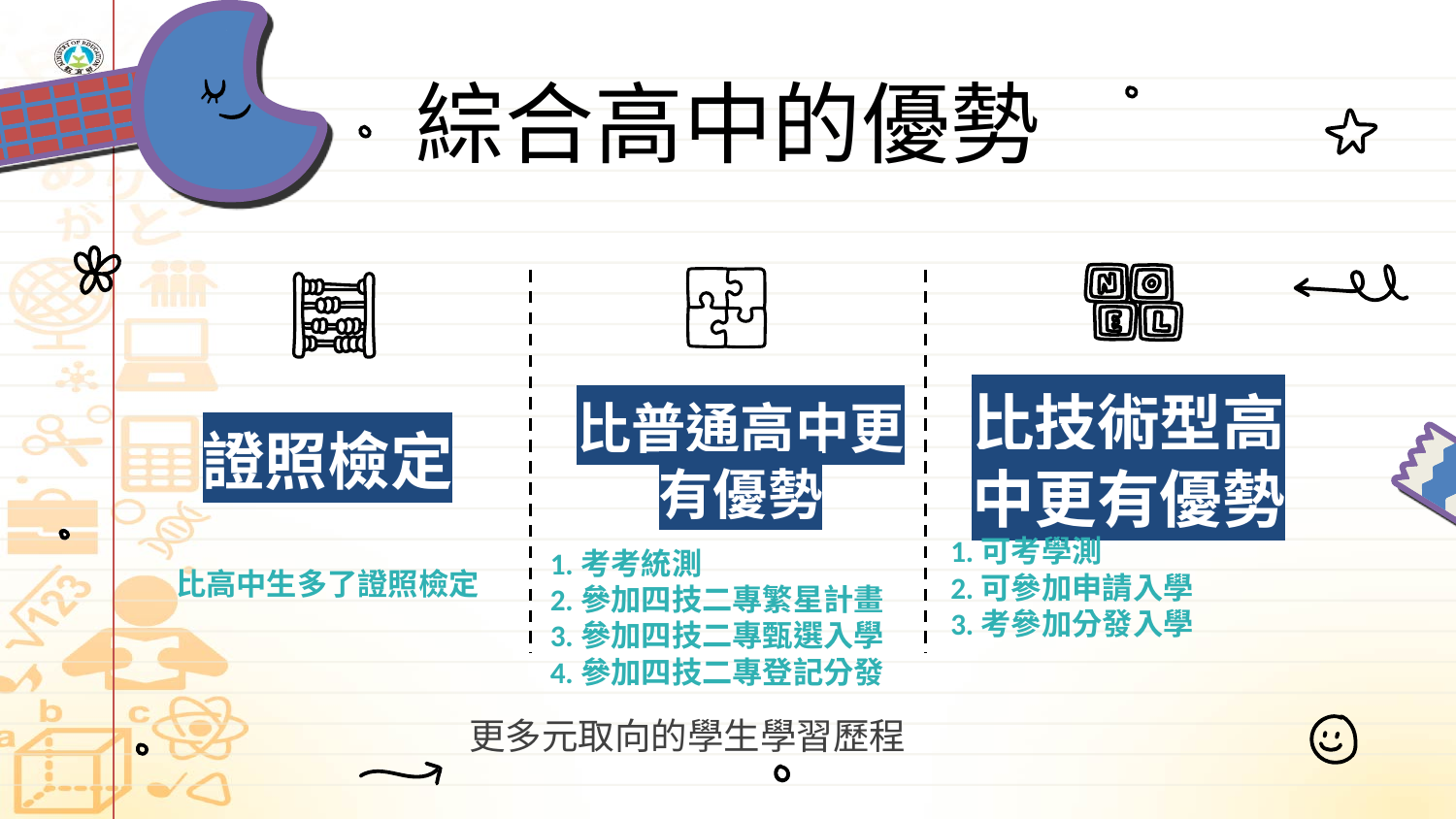

綜合高中的優勢

# 證照檢定
比普通高中更有優勢
比技術型高中更有優勢

比高中生多了證照檢定

1.考考統測
2.參加四技二專繁星計畫
3.參加四技二專甄選入學
4.參加四技二專登記分發
1.可考學測
2.可參加申請入學
3.考參加分發入學

更多元取向的學生學習歷程